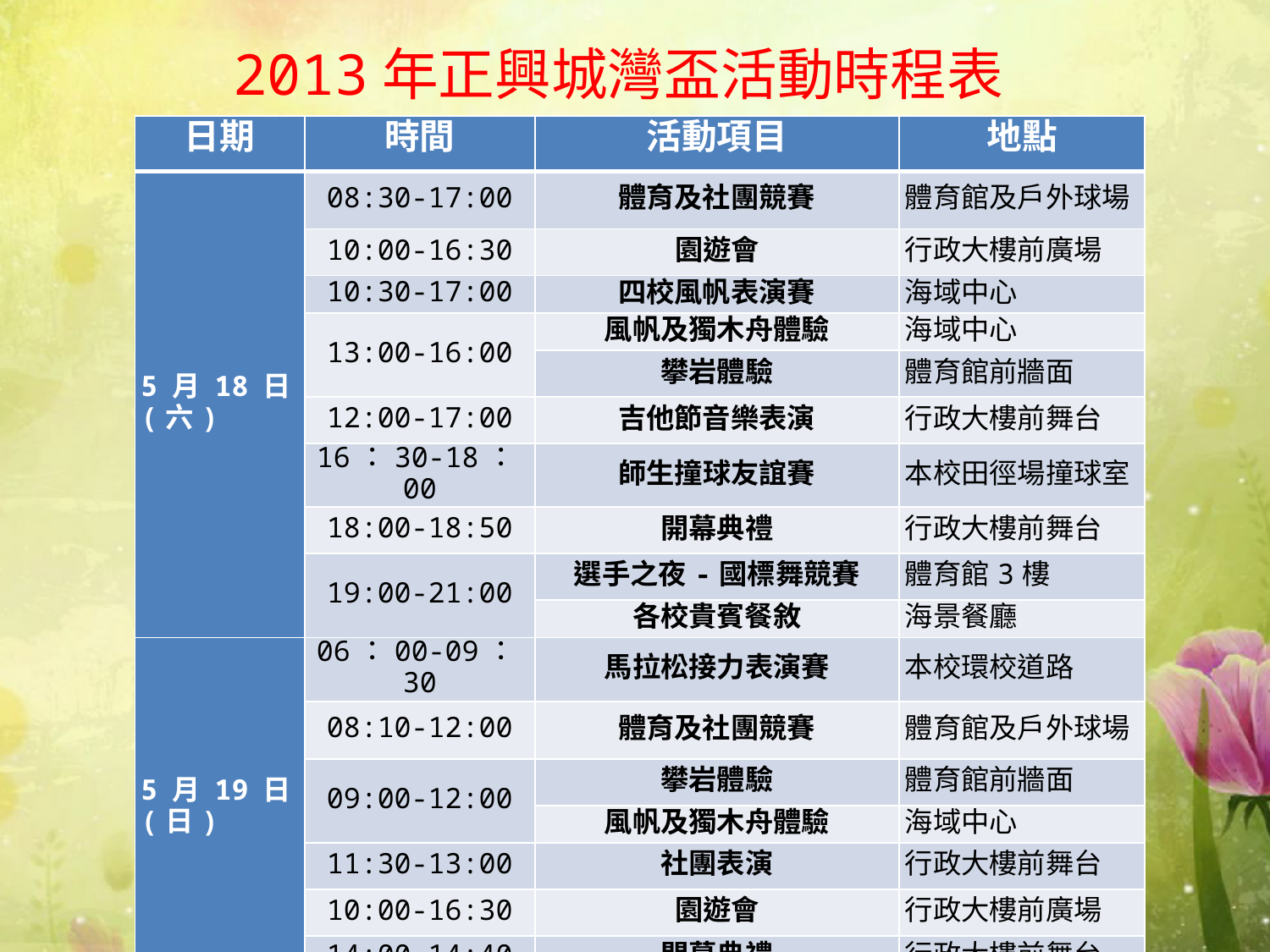

2013年正興城灣盃活動時程表
| 日期 | 時間 | 活動項目 | 地點 |
| --- | --- | --- | --- |
| 5月18日(六) | 08:30-17:00 | 體育及社團競賽 | 體育館及戶外球場 |
|  | 10:00-16:30 | 園遊會 | 行政大樓前廣場 |
|  | 10:30-17:00 | 四校風帆表演賽 | 海域中心 |
|  | 13:00-16:00 | 風帆及獨木舟體驗 | 海域中心 |
|  |  | 攀岩體驗 | 體育館前牆面 |
|  | 12:00-17:00 | 吉他節音樂表演 | 行政大樓前舞台 |
|  | 16：30-18：00 | 師生撞球友誼賽 | 本校田徑場撞球室 |
|  | 18:00-18:50 | 開幕典禮 | 行政大樓前舞台 |
|  | 19:00-21:00 | 選手之夜-國標舞競賽 | 體育館3樓 |
|  |  | 各校貴賓餐敘 | 海景餐廳 |
| 5月19日(日) | 06：00-09：30 | 馬拉松接力表演賽 | 本校環校道路 |
|  | 08:10-12:00 | 體育及社團競賽 | 體育館及戶外球場 |
|  | 09:00-12:00 | 攀岩體驗 | 體育館前牆面 |
|  |  | 風帆及獨木舟體驗 | 海域中心 |
|  | 11:30-13:00 | 社團表演 | 行政大樓前舞台 |
|  | 10:00-16:30 | 園遊會 | 行政大樓前廣場 |
|  | 14:00-14:40 | 閉幕典禮 | 行政大樓前舞台 |